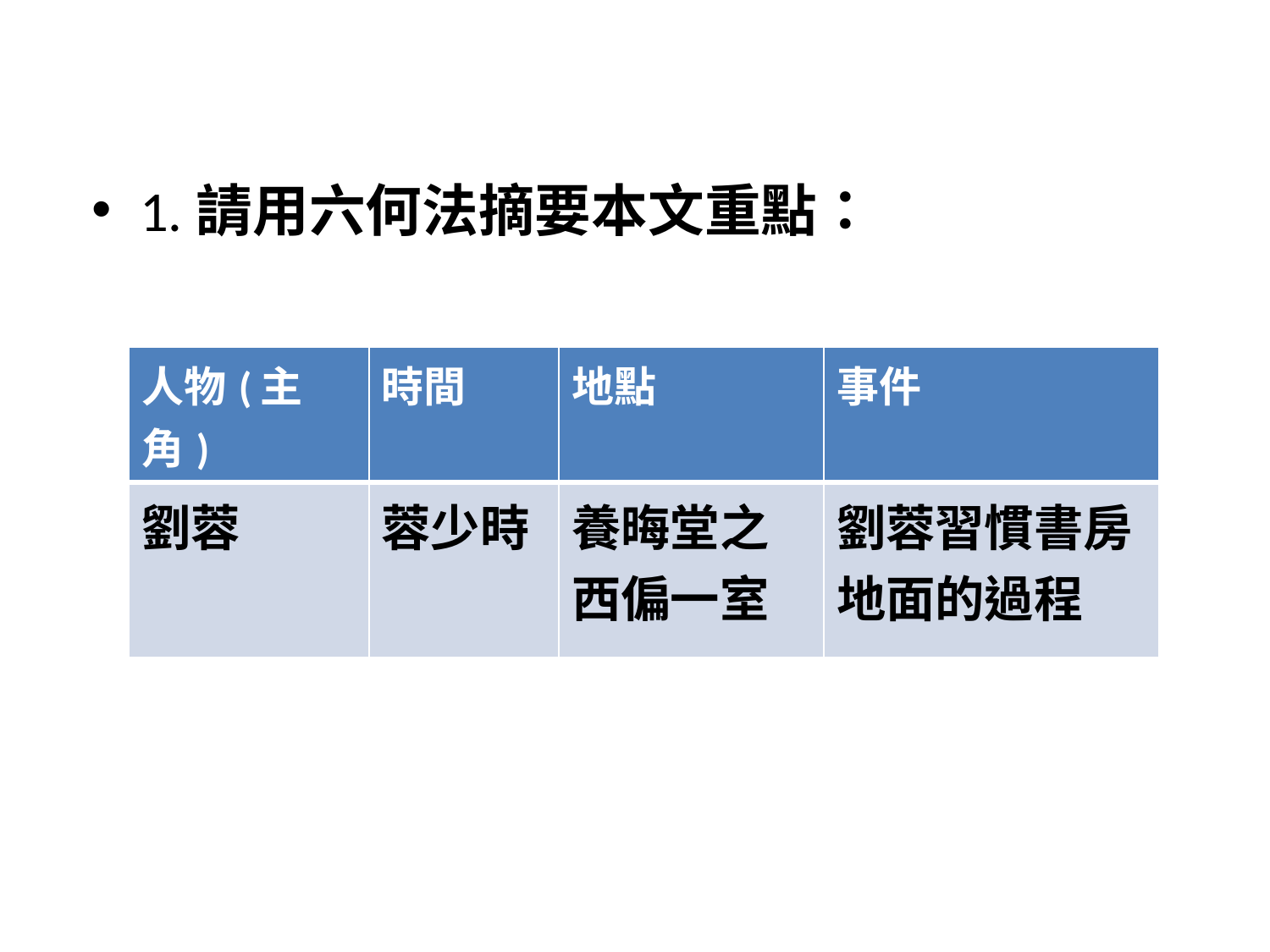

1.請用六何法摘要本文重點：

| 人物(主角) | 時間 | 地點 | 事件 |
| --- | --- | --- | --- |
| 劉蓉 | 蓉少時 | 養晦堂之西偏一室 | 劉蓉習慣書房地面的過程 |